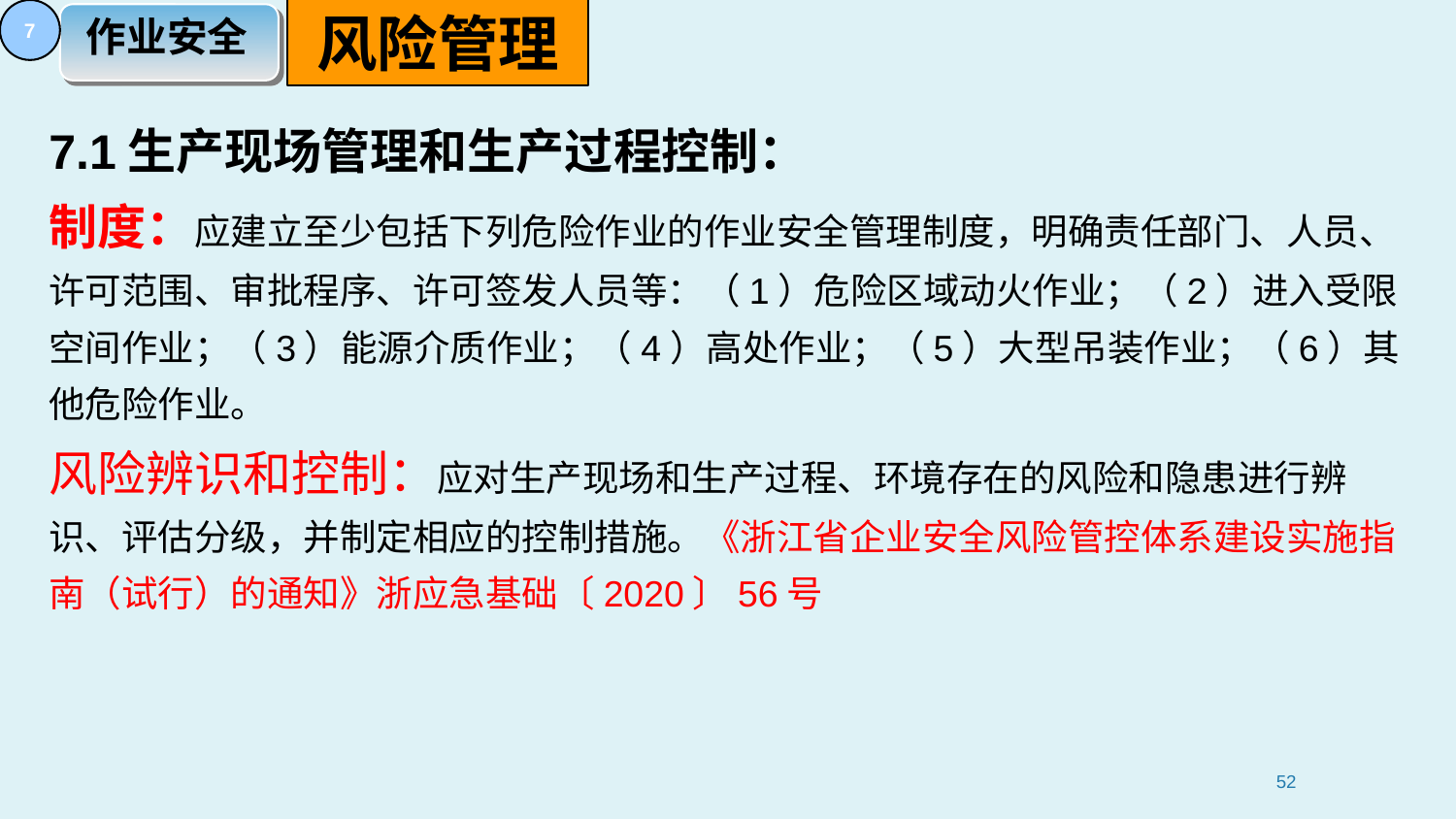

7
风险管理

作业安全
7.1生产现场管理和生产过程控制：
制度：应建立至少包括下列危险作业的作业安全管理制度，明确责任部门、人员、许可范围、审批程序、许可签发人员等：（1）危险区域动火作业；（2）进入受限空间作业；（3）能源介质作业；（4）高处作业；（5）大型吊装作业；（6）其他危险作业。
风险辨识和控制：应对生产现场和生产过程、环境存在的风险和隐患进行辨识、评估分级，并制定相应的控制措施。《浙江省企业安全风险管控体系建设实施指南（试行）的通知》浙应急基础〔2020〕56号
                                     52